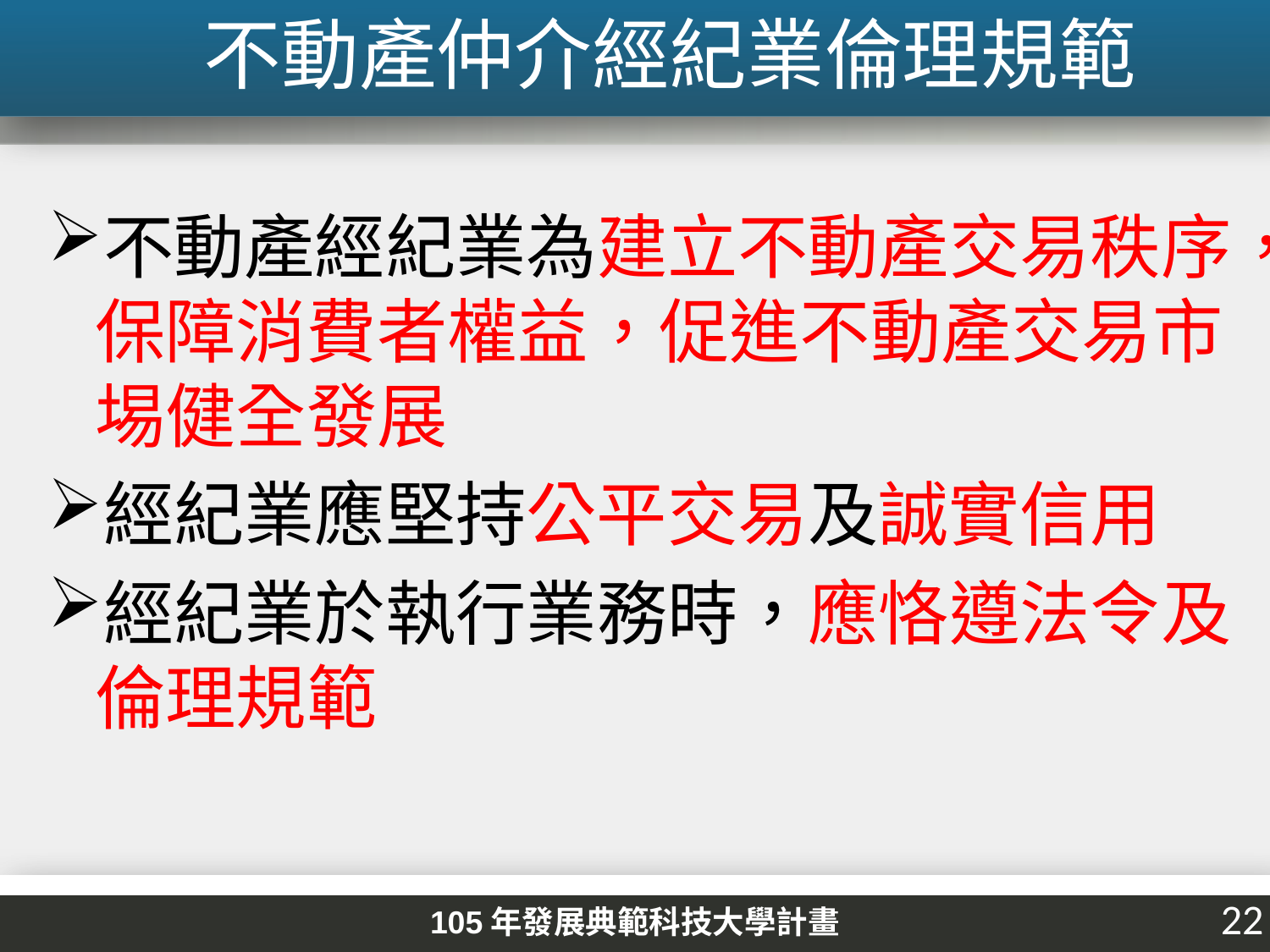

# 不動產仲介經紀業倫理規範
不動產經紀業為建立不動產交易秩序，保障消費者權益，促進不動產交易市埸健全發展
經紀業應堅持公平交易及誠實信用
經紀業於執行業務時，應恪遵法令及倫理規範